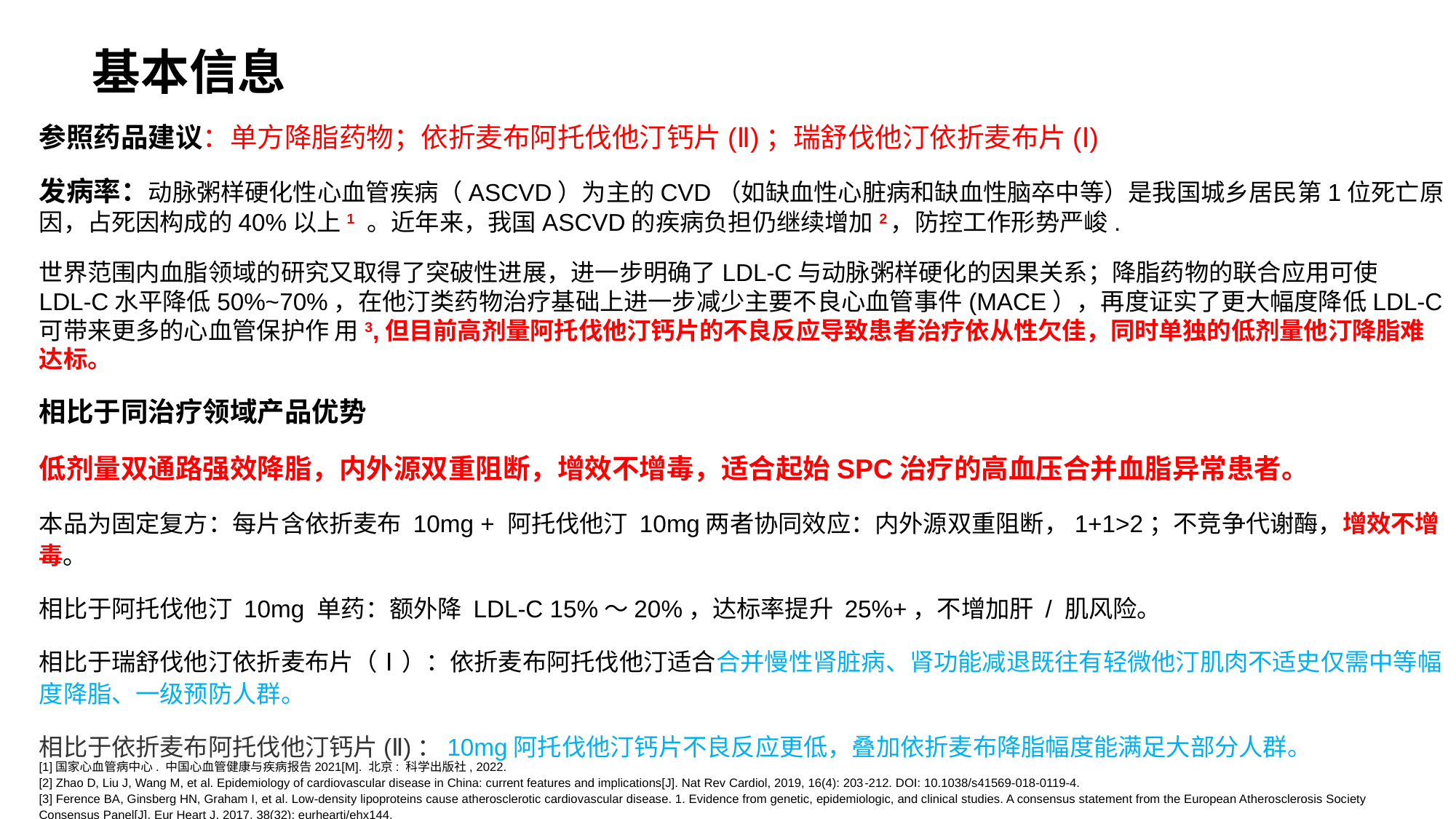

基本信息
参照药品建议：单方降脂药物；依折麦布阿托伐他汀钙片(Ⅱ)；瑞舒伐他汀依折麦布片(Ⅰ)
发病率：动脉粥样硬化性心血管疾病（ASCVD）为主的CVD（如缺血性心脏病和缺血性脑卒中等）是我国城乡居民第1位死亡原因，占死因构成的40%以上1 。近年来，我国ASCVD的疾病负担仍继续增加2，防控工作形势严峻.
世界范围内血脂领域的研究又取得了突破性进展，进一步明确了LDL⁃C与动脉粥样硬化的因果关系；降脂药物的联合应用可使LDL⁃C水平降低50%~70%，在他汀类药物治疗基础上进一步减少主要不良心血管事件(MACE），再度证实了更大幅度降低LDL⁃C可带来更多的心血管保护作 用3,但目前高剂量阿托伐他汀钙片的不良反应导致患者治疗依从性欠佳，同时单独的低剂量他汀降脂难达标。
相比于同治疗领域产品优势
低剂量双通路强效降脂，内外源双重阻断，增效不增毒，适合起始SPC治疗的高血压合并血脂异常患者。
本品为固定复方：每片含依折麦布 10mg + 阿托伐他汀 10mg两者协同效应：内外源双重阻断，1+1>2；不竞争代谢酶，增效不增毒。
相比于阿托伐他汀 10mg 单药：额外降 LDL‑C 15%～20%，达标率提升 25%+，不增加肝 / 肌风险。
相比于瑞舒伐他汀依折麦布片（Ⅰ）：依折麦布阿托伐他汀适合合并慢性肾脏病、肾功能减退既往有轻微他汀肌肉不适史仅需中等幅度降脂、一级预防人群。
相比于依折麦布阿托伐他汀钙片(Ⅱ)：10mg阿托伐他汀钙片不良反应更低，叠加依折麦布降脂幅度能满足大部分人群。
[1]国家心血管病中心. 中国心血管健康与疾病报告2021[M]. 北京: 科学出版社, 2022.
[2] Zhao D, Liu J, Wang M, et al. Epidemiology of cardiovascular disease in China: current features and implications[J]. Nat Rev Cardiol, 2019, 16(4): 203‐212. DOI: 10.1038/s41569‐018‐0119‐4.
[3] Ference BA, Ginsberg HN, Graham I, et al. Low‐density lipoproteins cause atherosclerotic cardiovascular disease. 1. Evidence from genetic, epidemiologic, and clinical studies. A consensus statement from the European Atherosclerosis Society Consensus Panel[J]. Eur Heart J, 2017, 38(32): eurheartj/ehx144.